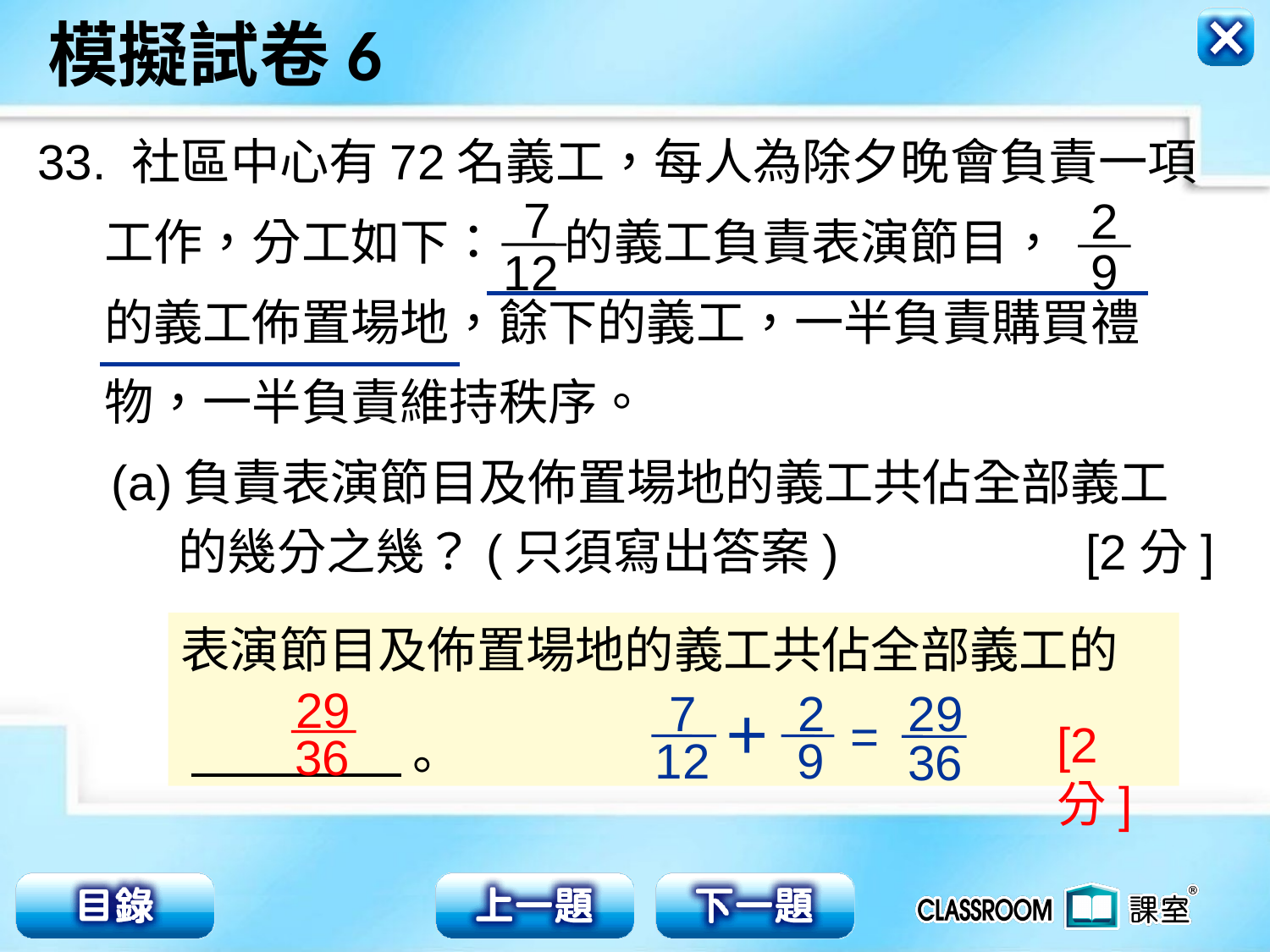

33. 社區中心有72名義工，每人為除夕晚會負責一項
     工作，分工如下：      的義工負責表演節目，
     的義工佈置場地，餘下的義工，一半負責購買禮
     物，一半負責維持秩序。
7
12

2
9

負責表演節目及佈置場地的義工共佔全部義工
     的幾分之幾？(只須寫出答案)                  [2分]
表演節目及佈置場地的義工共佔全部義工的
                    。
29
36

7
12

2
9

29
36

＋      =
[2分]